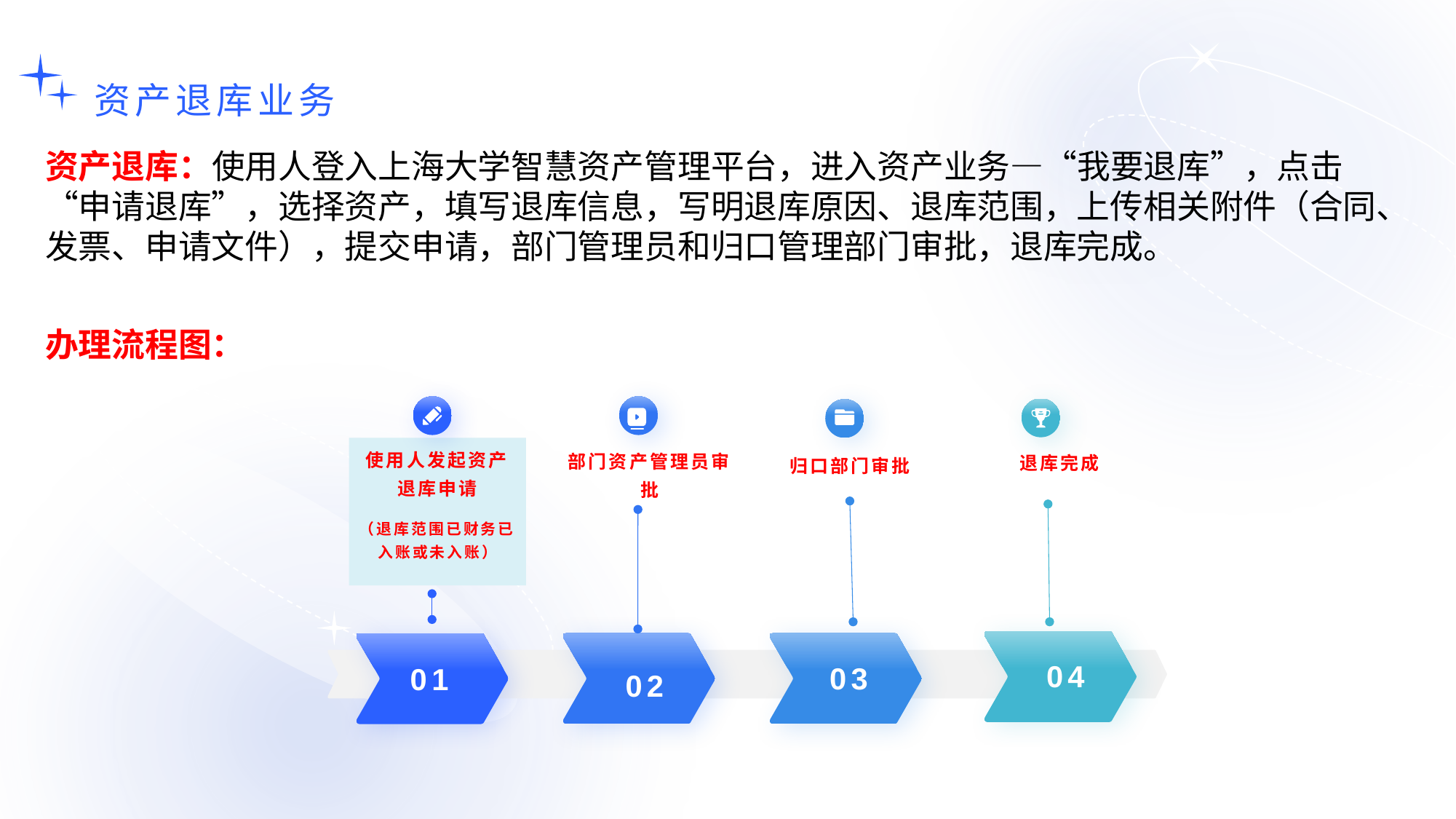

资产退库业务
资产退库：使用人登入上海大学智慧资产管理平台，进入资产业务—“我要退库”，点击“申请退库”，选择资产，填写退库信息，写明退库原因、退库范围，上传相关附件（合同、发票、申请文件），提交申请，部门管理员和归口管理部门审批，退库完成。

办理流程图：

使用人发起资产退库申请
（退库范围已财务已入账或未入账）

部门资产管理员审批
退库完成
归口部门审批

04
03
01
02